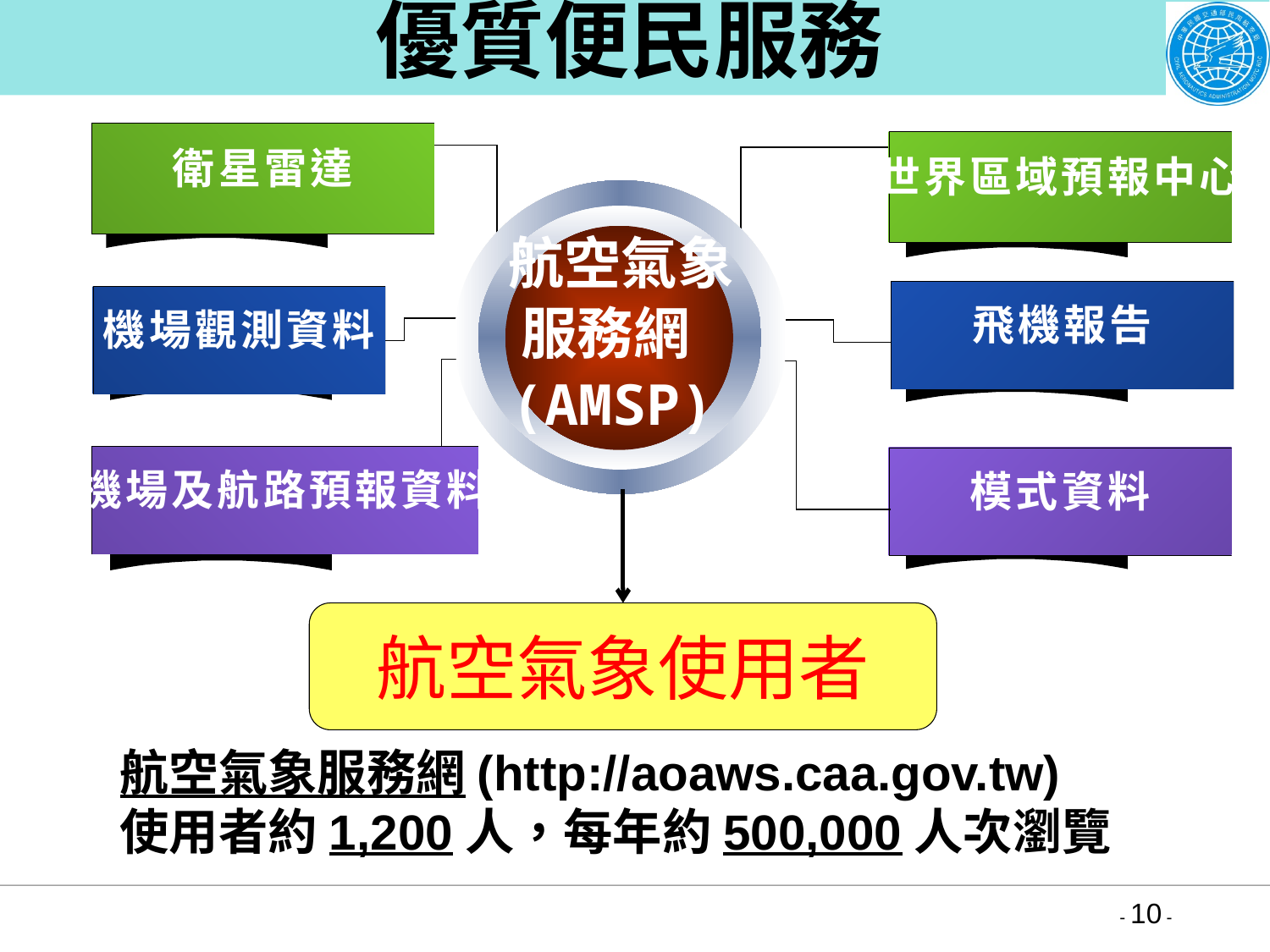

優質便民服務
衛星雷達

機場觀測資料

機場及航路預報資料

世界區域預報中心

飛機報告

模式資料

航空氣象服務網(AMSP)
航空氣象使用者
航空氣象服務網(http://aoaws.caa.gov.tw)
使用者約1,200人，每年約500,000人次瀏覽